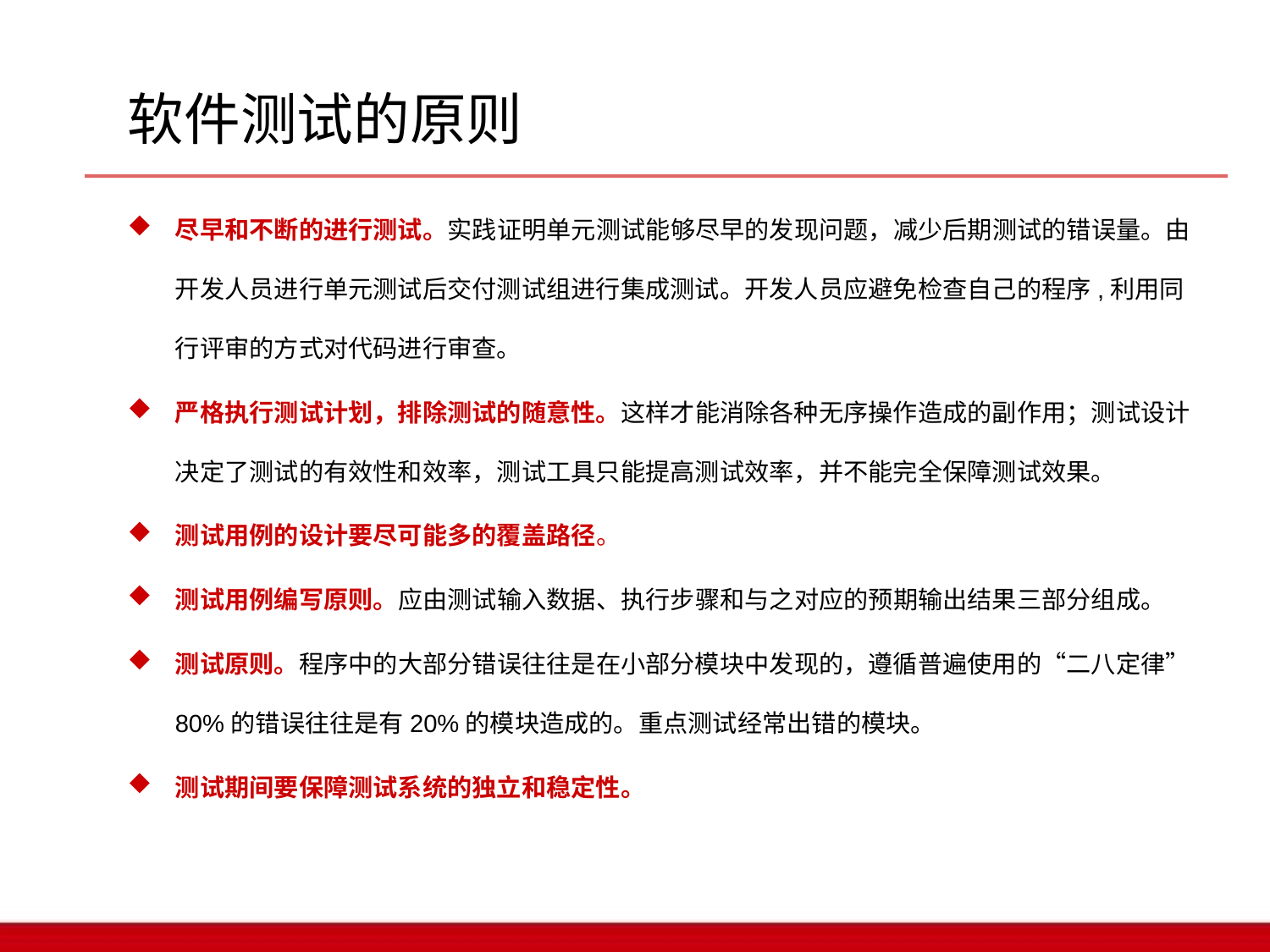

软件测试的原则
尽早和不断的进行测试。实践证明单元测试能够尽早的发现问题，减少后期测试的错误量。由开发人员进行单元测试后交付测试组进行集成测试。开发人员应避免检查自己的程序,利用同行评审的方式对代码进行审查。
严格执行测试计划，排除测试的随意性。这样才能消除各种无序操作造成的副作用；测试设计决定了测试的有效性和效率，测试工具只能提高测试效率，并不能完全保障测试效果。
测试用例的设计要尽可能多的覆盖路径。
测试用例编写原则。应由测试输入数据、执行步骤和与之对应的预期输出结果三部分组成。
测试原则。程序中的大部分错误往往是在小部分模块中发现的，遵循普遍使用的“二八定律” 80%的错误往往是有20%的模块造成的。重点测试经常出错的模块。
测试期间要保障测试系统的独立和稳定性。